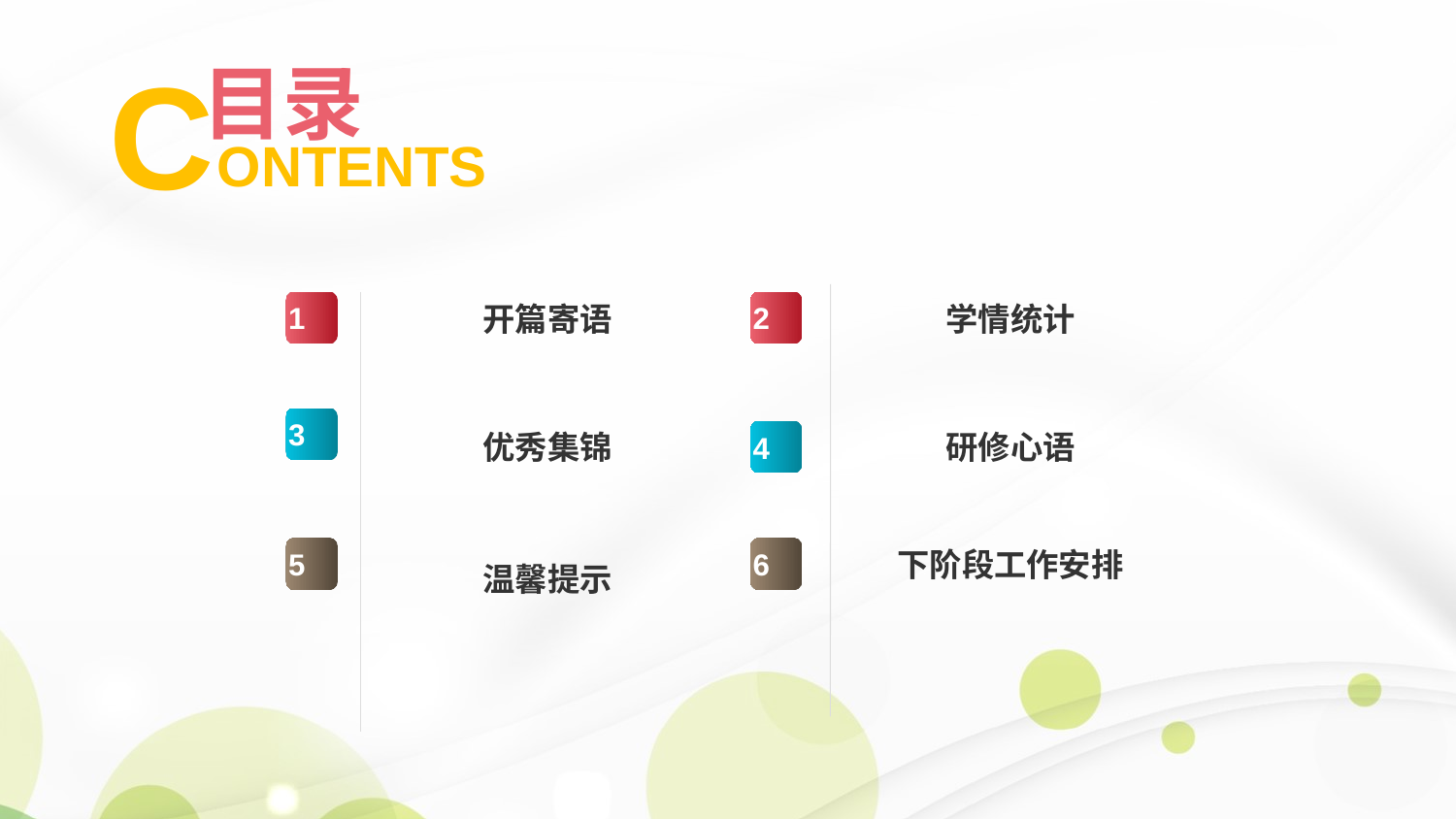

目录
C
  ONTENTS
开篇寄语
学情统计
1
2
3
优秀集锦
研修心语
4
请
温馨提示
下阶段工作安排
5
6